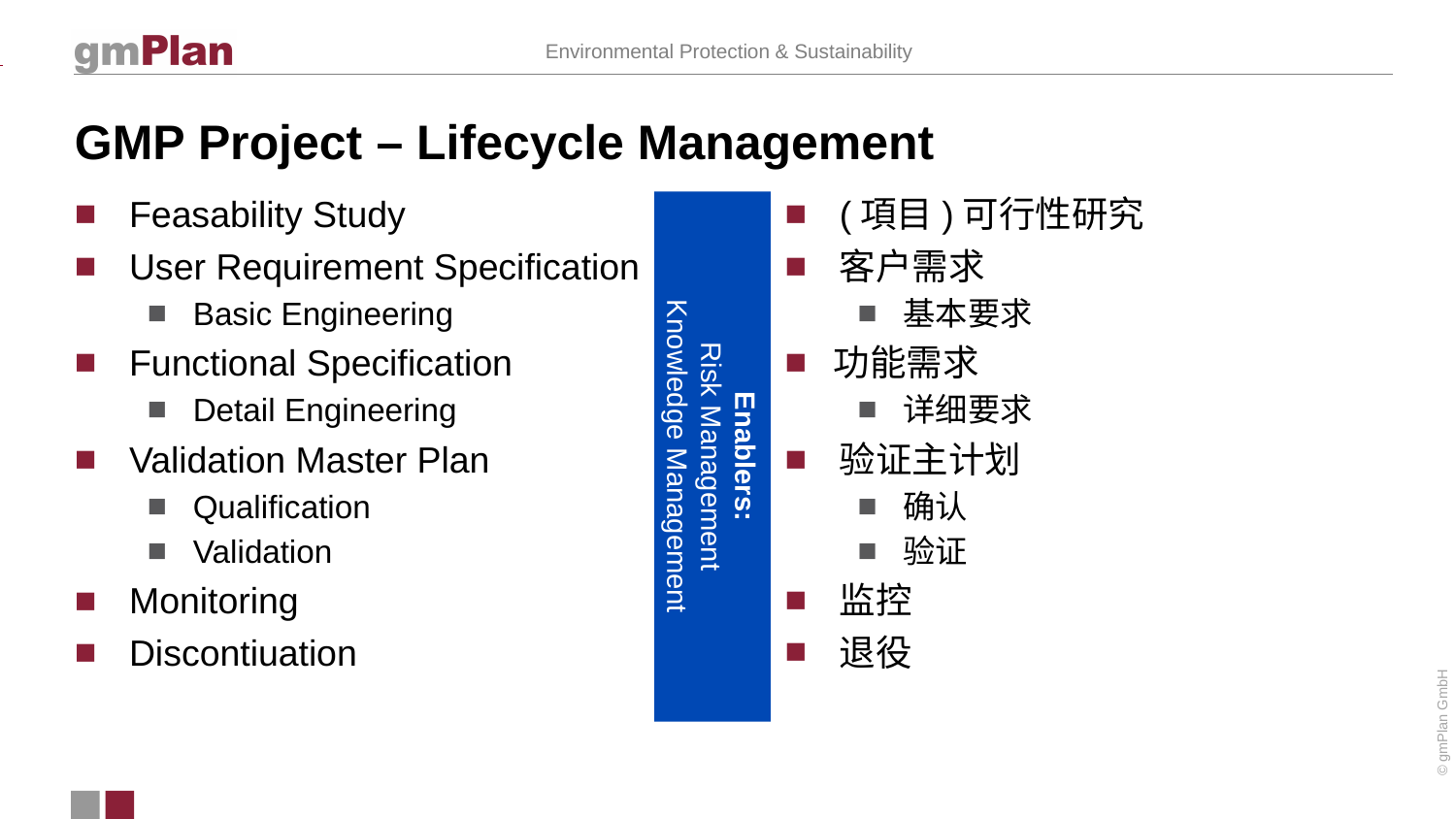

# GMP Project – Lifecycle Management
(項目)​可行性​研究
客户需求
基本要求
功能需求
详细要求
验证主计划
确认
验证
监控
退役
Feasability Study
User Requirement Specification
Basic Engineering
Functional Specification
Detail Engineering
Validation Master Plan
Qualification
Validation
Monitoring
Discontiuation
Enablers:
Risk Management
Knowledge Management